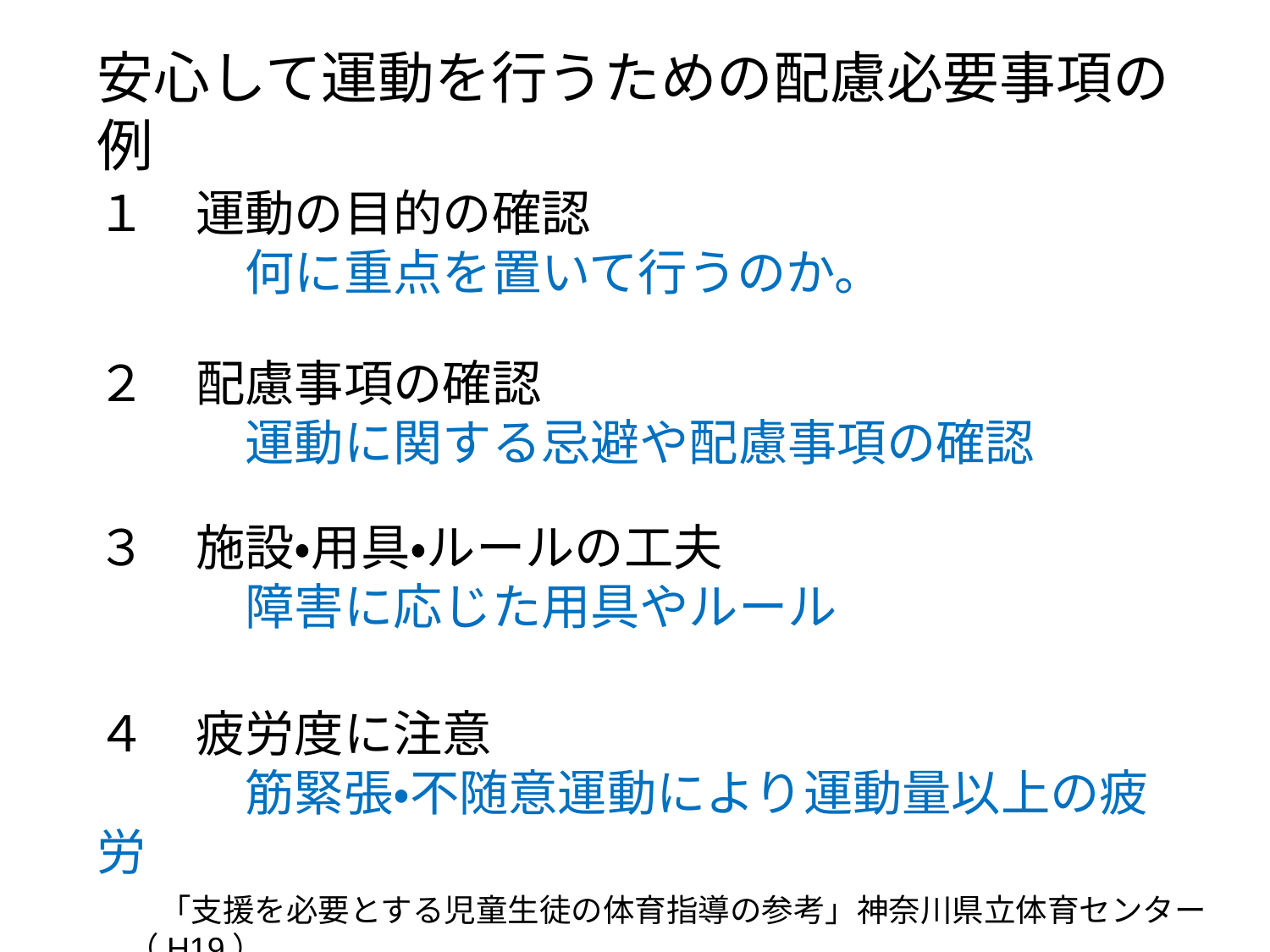

安心して運動を行うための配慮必要事項の例
１　運動の目的の確認
　　　何に重点を置いて行うのか。
２　配慮事項の確認
　　　運動に関する忌避や配慮事項の確認
３　施設・用具・ルールの工夫
　　　障害に応じた用具やルール
４　疲労度に注意
　　　筋緊張・不随意運動により運動量以上の疲労
　「支援を必要とする児童生徒の体育指導の参考」神奈川県立体育センター（H19）